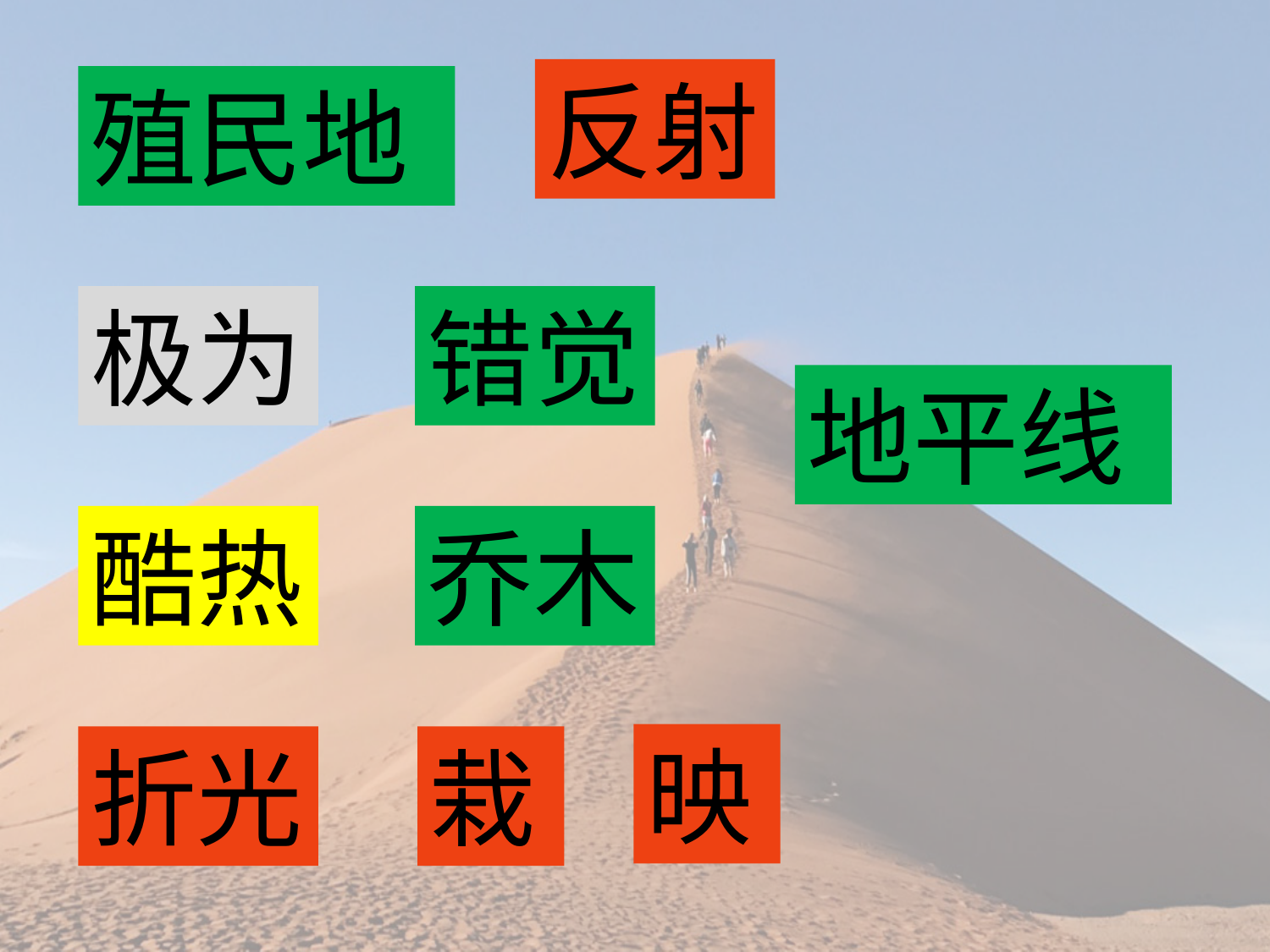

反射
殖民地
错觉
极为
地平线
酷热
乔木
映
折光
栽